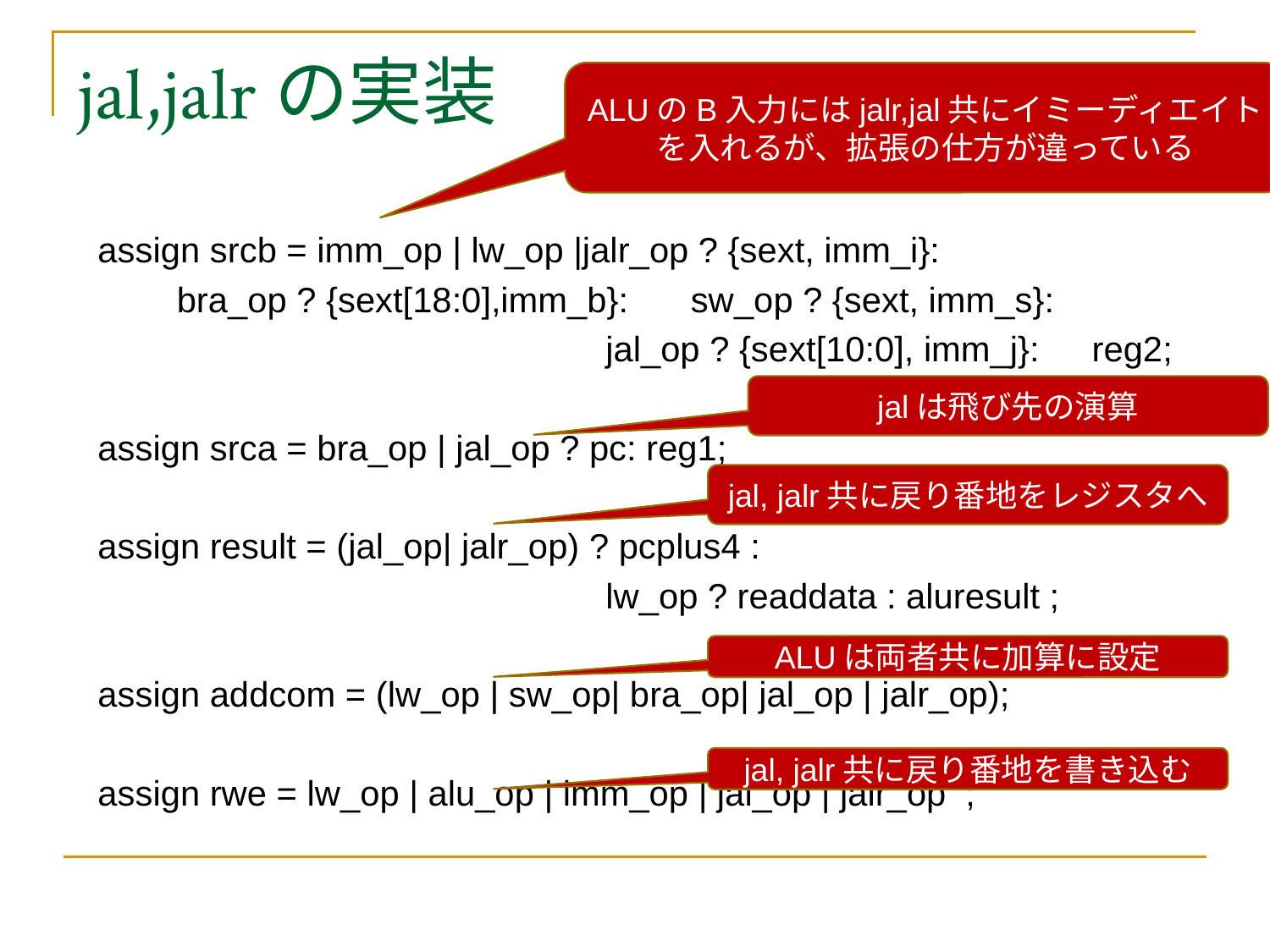

# jal,jalrの実装
ALUのB入力にはjalr,jal共にイミーディエイトを入れるが、拡張の仕方が違っている
assign srcb = imm_op | lw_op |jalr_op ? {sext, imm_i}:
　　bra_op ? {sext[18:0],imm_b}: 　sw_op ? {sext, imm_s}:
				jal_op ? {sext[10:0], imm_j}:　reg2;

assign srca = bra_op | jal_op ? pc: reg1;

assign result = (jal_op| jalr_op) ? pcplus4 :
				lw_op ? readdata : aluresult ;

assign addcom = (lw_op | sw_op| bra_op| jal_op | jalr_op);

assign rwe = lw_op | alu_op | imm_op | jal_op | jalr_op  ;

jalは飛び先の演算
jal, jalr共に戻り番地をレジスタへ
ALUは両者共に加算に設定
jal, jalr共に戻り番地を書き込む